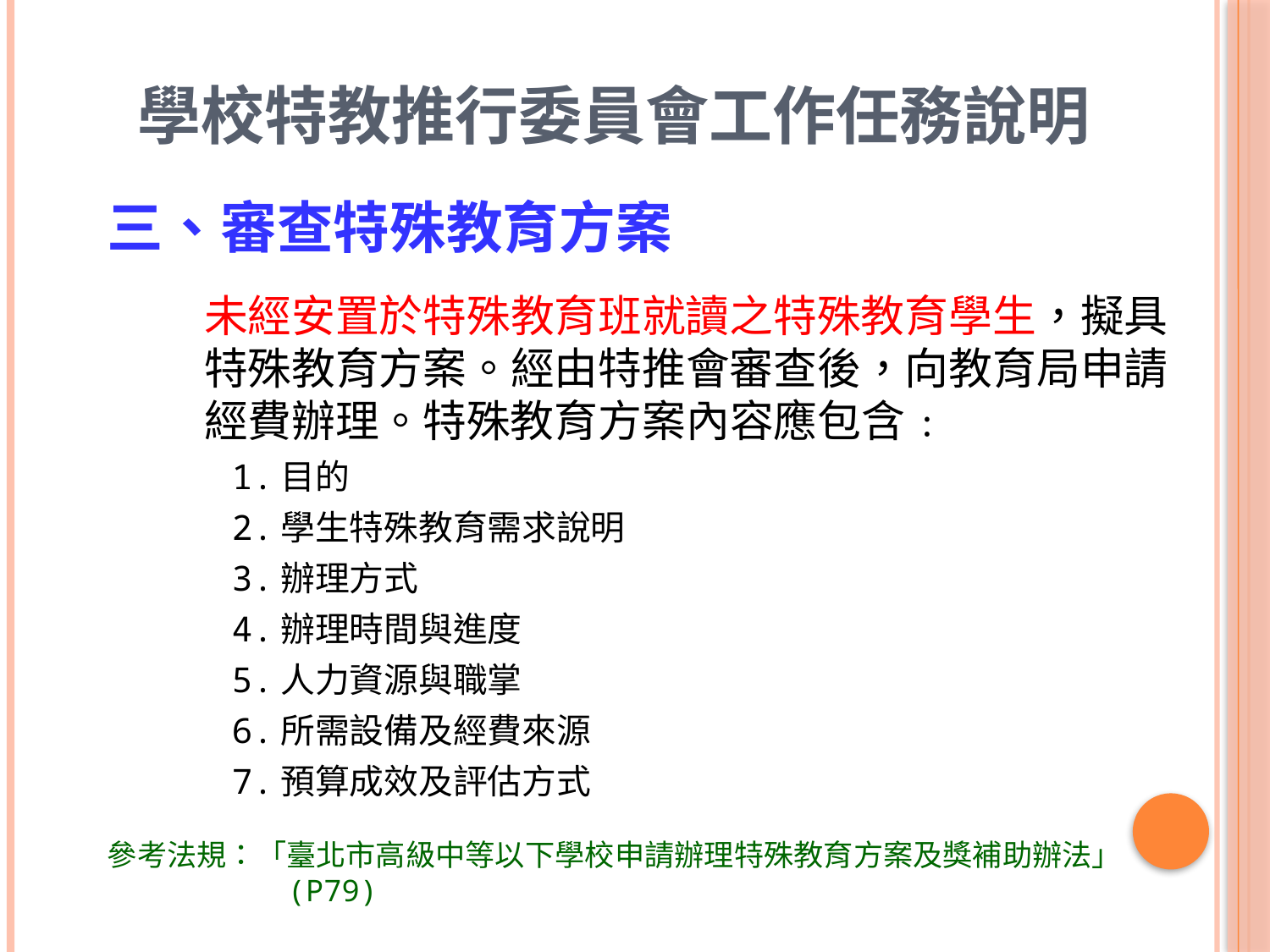

# 學校特教推行委員會工作任務說明
三、審查特殊教育方案
未經安置於特殊教育班就讀之特殊教育學生，擬具特殊教育方案。經由特推會審查後，向教育局申請經費辦理。特殊教育方案內容應包含﹕
      1.目的
      2.學生特殊教育需求說明
      3.辦理方式
      4.辦理時間與進度
      5.人力資源與職掌
      6.所需設備及經費來源
      7.預算成效及評估方式

參考法規：「臺北市高級中等以下學校申請辦理特殊教育方案及獎補助辦法」(P79)